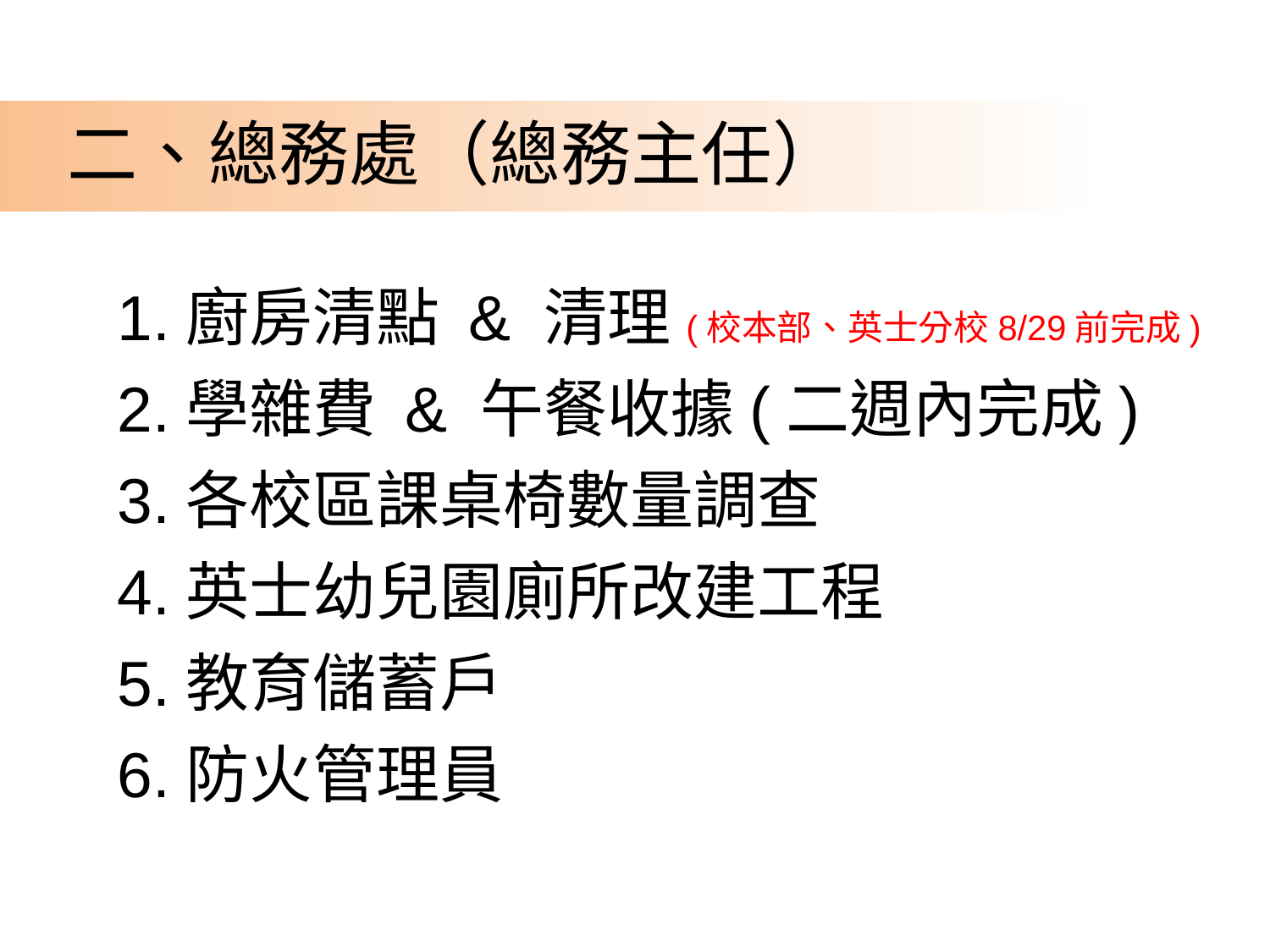

二、總務處（總務主任）
1.廚房清點 & 清理(校本部、英士分校8/29前完成)
2.學雜費 & 午餐收據(二週內完成)
3.各校區課桌椅數量調查
4.英士幼兒園廁所改建工程
5.教育儲蓄戶
6.防火管理員